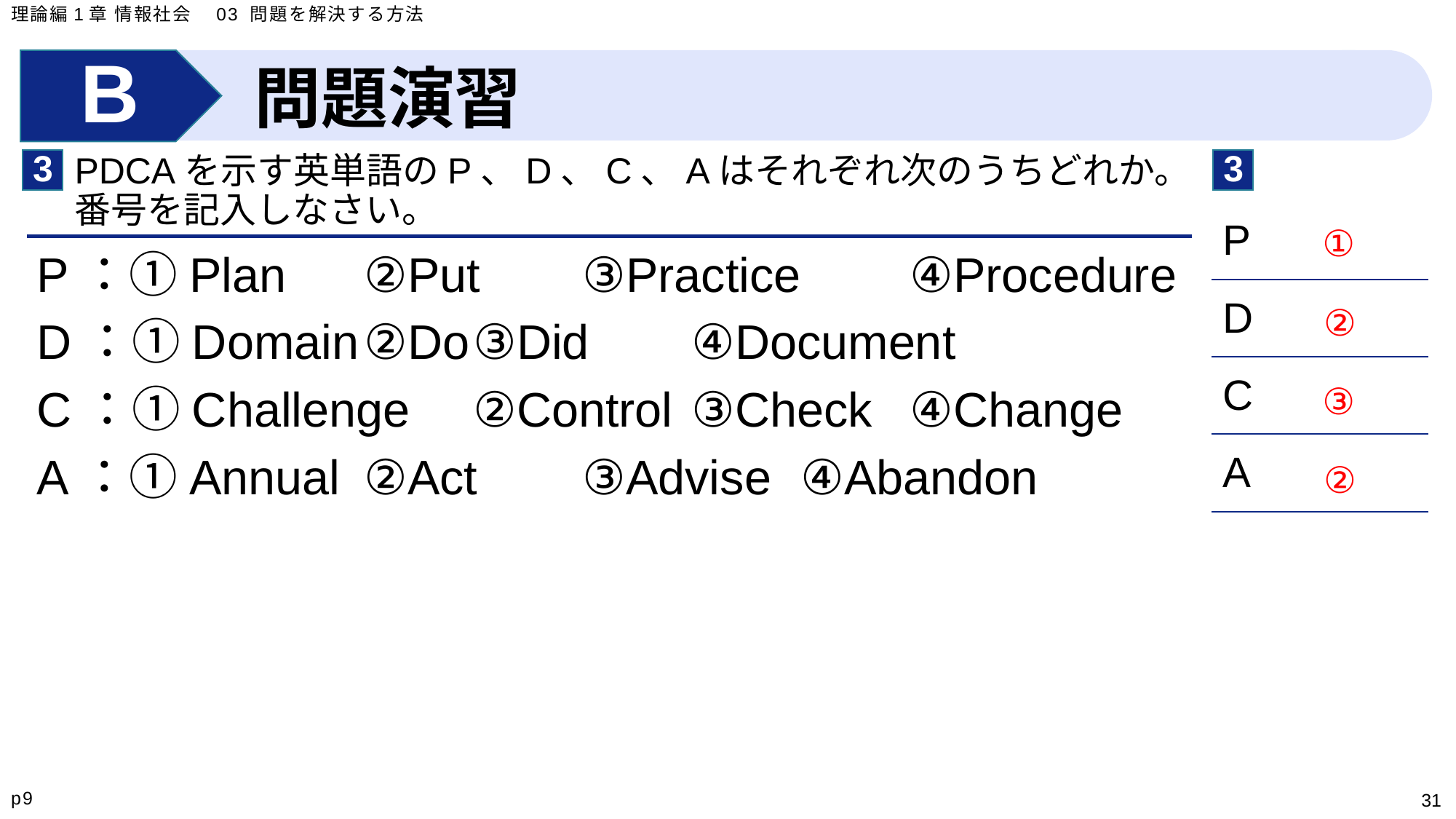

理論編1章 情報社会　03 問題を解決する方法
問題演習
3
3
PDCAを示す英単語のP、D、C、Aはそれぞれ次のうちどれか。番号を記入しなさい。
| P |
| --- |
| D |
| C |
| A |
①
P：①Plan	②Put	③Practice	④Procedure
D：①Domain	②Do	③Did	④Document
C：①Challenge	②Control	③Check	④Change
A：①Annual	②Act	③Advise	④Abandon

②
③
②
p9
31